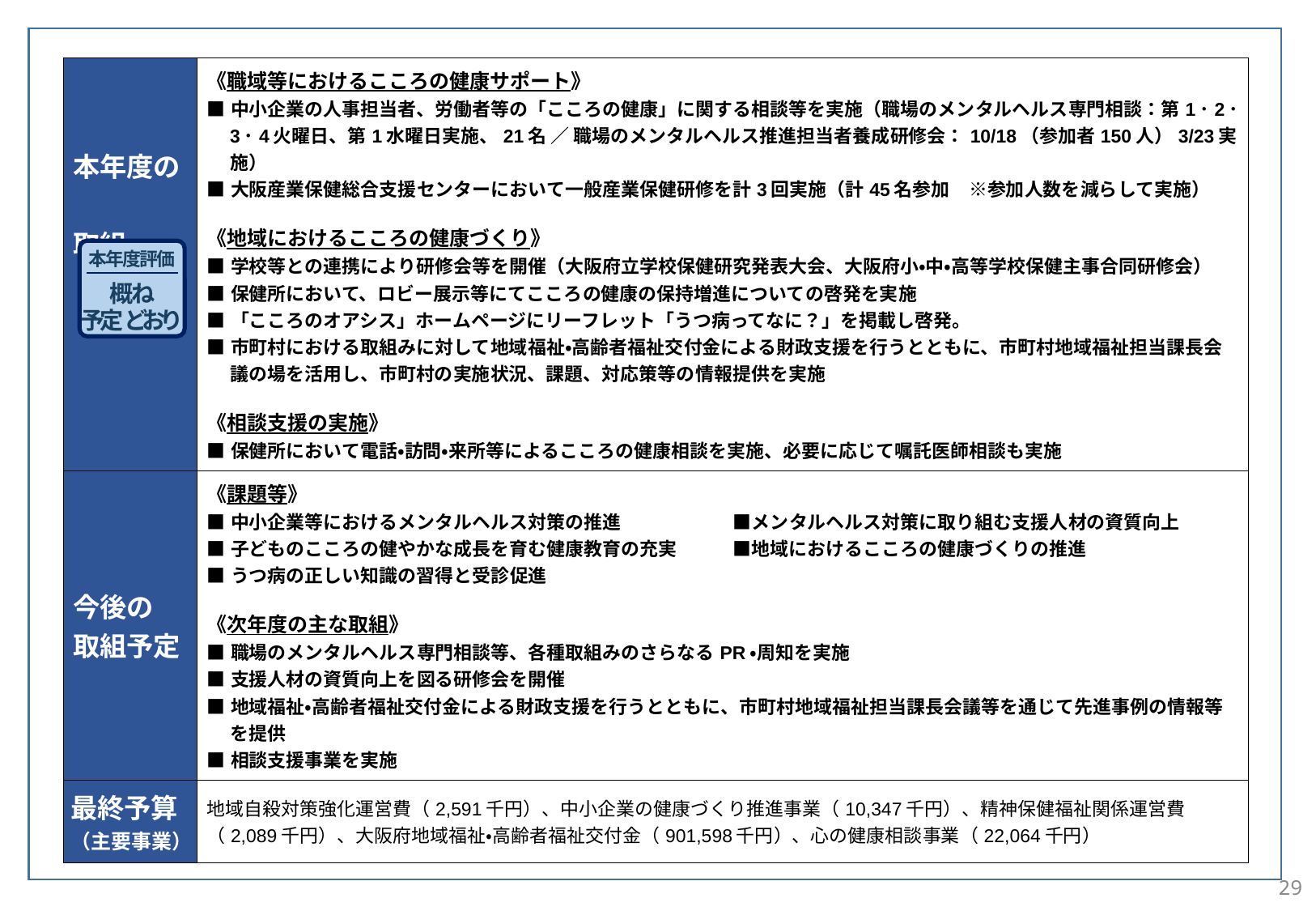

| 本年度の 取組 | 《職域等におけるこころの健康サポート》 ■中小企業の人事担当者、労働者等の「こころの健康」に関する相談等を実施（職場のメンタルヘルス専門相談：第1･2･3･4火曜日、第1水曜日実施、21名 ／ 職場のメンタルヘルス推進担当者養成研修会：10/18（参加者150人）3/23実施） ■大阪産業保健総合支援センターにおいて一般産業保健研修を計3回実施（計45名参加　※参加人数を減らして実施） 《地域におけるこころの健康づくり》 ■学校等との連携により研修会等を開催（大阪府立学校保健研究発表大会、大阪府小・中・高等学校保健主事合同研修会） ■保健所において、ロビー展示等にてこころの健康の保持増進についての啓発を実施 ■「こころのオアシス」ホームページにリーフレット「うつ病ってなに？」を掲載し啓発。 ■市町村における取組みに対して地域福祉・高齢者福祉交付金による財政支援を行うとともに、市町村地域福祉担当課長会議の場を活用し、市町村の実施状況、課題、対応策等の情報提供を実施 《相談支援の実施》 ■保健所において電話・訪問・来所等によるこころの健康相談を実施、必要に応じて嘱託医師相談も実施 |
| --- | --- |
| 今後の 取組予定 | 《課題等》 ■中小企業等におけるメンタルヘルス対策の推進　　　　　　■メンタルヘルス対策に取り組む支援人材の資質向上 ■子どものこころの健やかな成長を育む健康教育の充実　　　■地域におけるこころの健康づくりの推進 ■うつ病の正しい知識の習得と受診促進 《次年度の主な取組》 ■職場のメンタルヘルス専門相談等、各種取組みのさらなるPR・周知を実施 ■支援人材の資質向上を図る研修会を開催 ■地域福祉・高齢者福祉交付金による財政支援を行うとともに、市町村地域福祉担当課長会議等を通じて先進事例の情報等を提供 ■相談支援事業を実施 |
| 最終予算 （主要事業） | 地域自殺対策強化運営費（2,591千円）、中小企業の健康づくり推進事業（10,347千円）、精神保健福祉関係運営費 （2,089千円）、大阪府地域福祉・高齢者福祉交付金（901,598千円）、心の健康相談事業（22,064千円） |
本年度評価

概ね
予定どおり
29